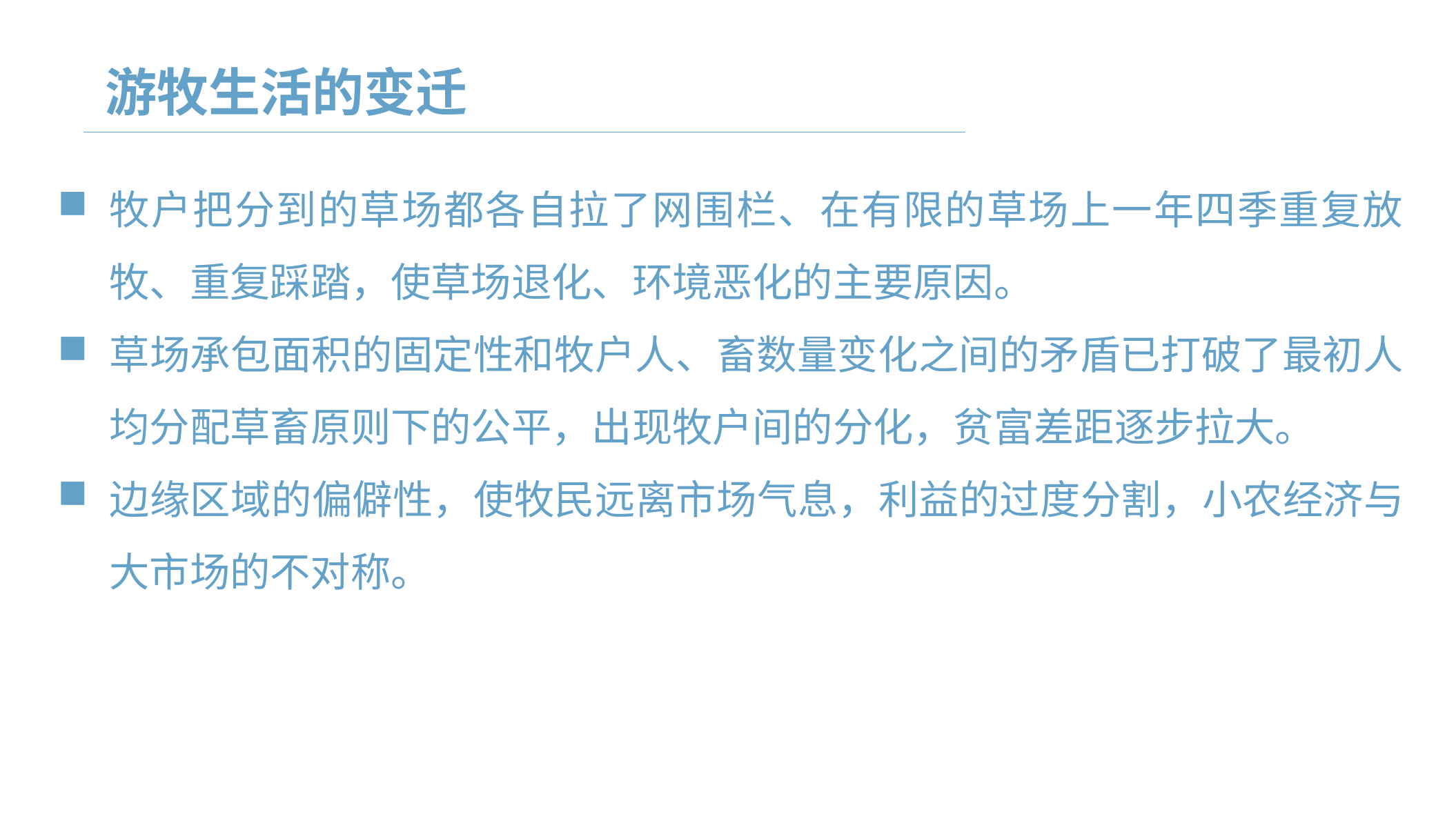

游牧生活的变迁
牧户把分到的草场都各自拉了网围栏、在有限的草场上一年四季重复放牧、重复踩踏，使草场退化、环境恶化的主要原因。
草场承包面积的固定性和牧户人、畜数量变化之间的矛盾已打破了最初人均分配草畜原则下的公平，出现牧户间的分化，贫富差距逐步拉大。
边缘区域的偏僻性，使牧民远离市场气息，利益的过度分割，小农经济与大市场的不对称。